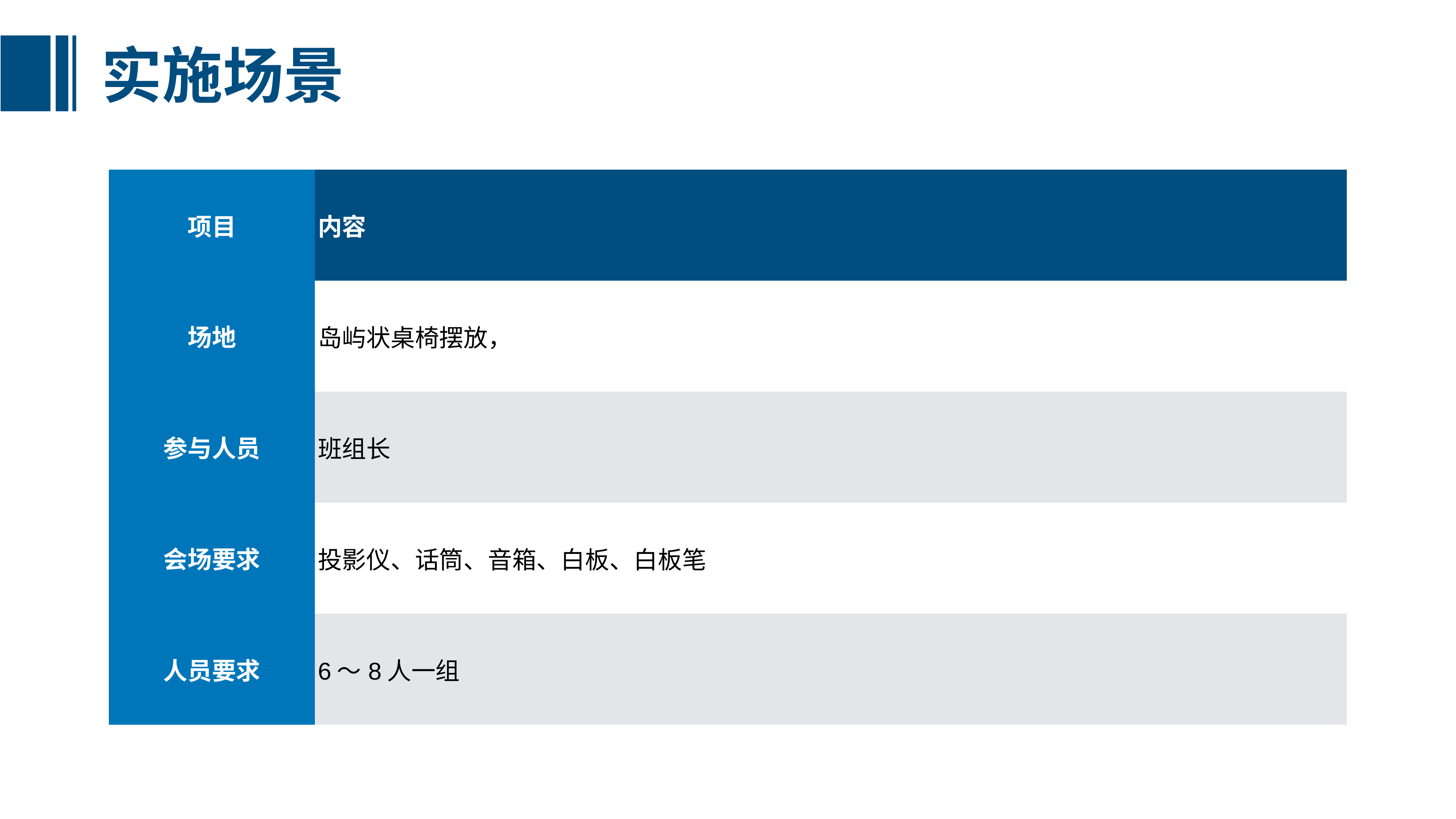

实施场景

| 项目 | 内容 |
| --- | --- |
| 场地 | 岛屿状桌椅摆放， |
| 参与人员 | 班组长 |
| 会场要求 | 投影仪、话筒、音箱、白板、白板笔 |
| 人员要求 | 6～8人一组 |